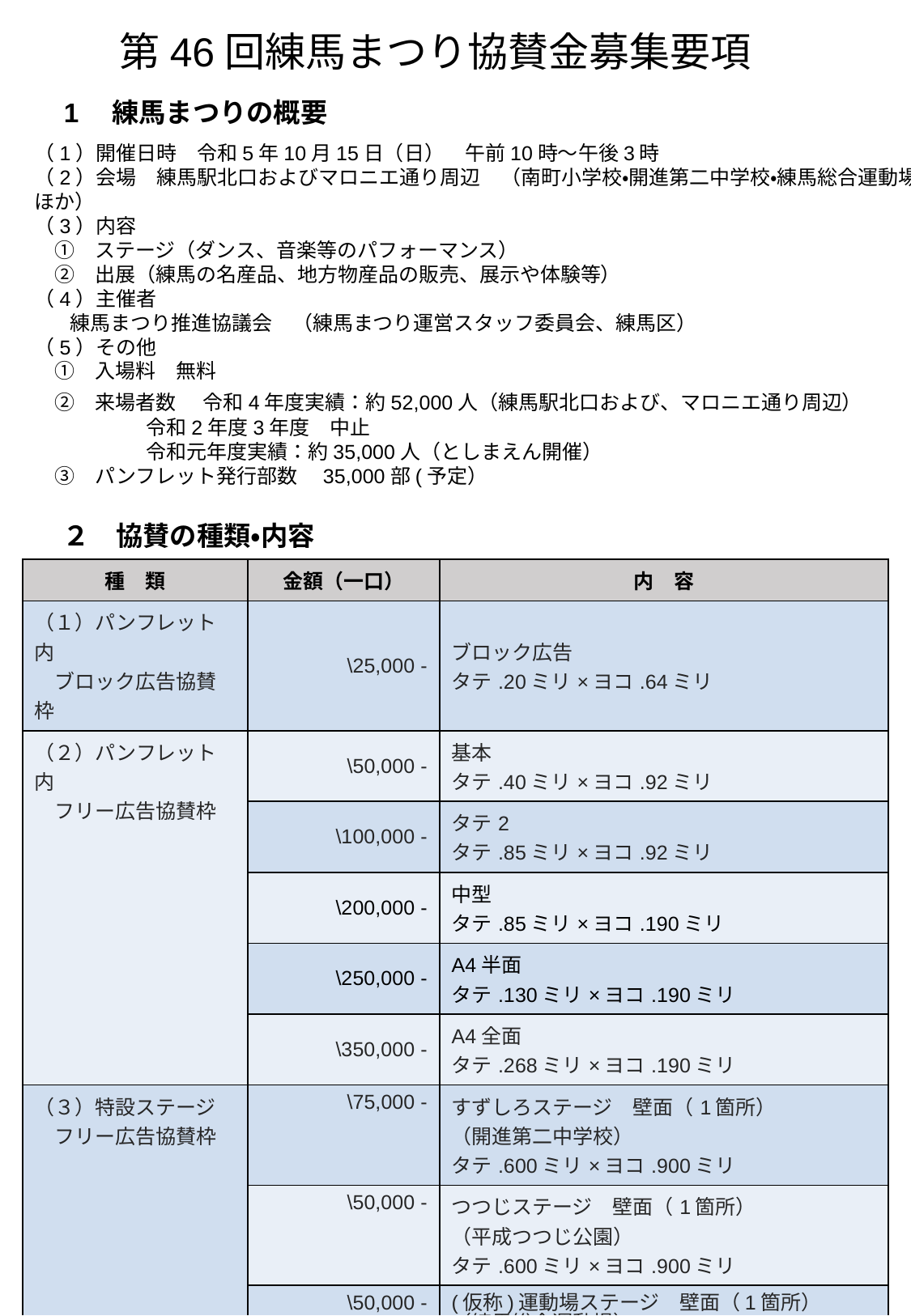

資料3-3
第46回練馬まつり協賛金募集要項
1　練馬まつりの概要
（1）開催日時　令和5年10月15日（日）　午前10時～午後3時
（2）会場　練馬駅北口およびマロニエ通り周辺　（南町小学校・開進第二中学校・練馬総合運動場ほか）
（3）内容
　①　ステージ（ダンス、音楽等のパフォーマンス）
　②　出展（練馬の名産品、地方物産品の販売、展示や体験等）
（4）主催者
練馬まつり推進協議会　（練馬まつり運営スタッフ委員会、練馬区）
（5）その他
　①　入場料　無料
　②　来場者数　令和4年度実績：約52,000人（練馬駅北口および、マロニエ通り周辺）
                        令和2年度3年度　中止
                        令和元年度実績：約35,000人（としまえん開催）
　③　パンフレット発行部数　35,000部(予定）
２　協賛の種類・内容
| 種　類 | 金額（一口） | 内　容 |
| --- | --- | --- |
| （１）パンフレット内 　ブロック広告協賛枠 | \25,000 - | ブロック広告 タテ.20ミリ×ヨコ.64ミリ |
| （２）パンフレット内 　フリー広告協賛枠 | \50,000 - | 基本 タテ.40ミリ×ヨコ.92ミリ |
|  | \100,000 - | タテ2 タテ.85ミリ×ヨコ.92ミリ |
|  | \200,000 - | 中型 タテ.85ミリ×ヨコ.190ミリ |
|  | \250,000 - | A4半面 タテ.130ミリ×ヨコ.190ミリ |
|  | \350,000 - | A4全面 タテ.268ミリ×ヨコ.190ミリ |
| （３）特設ステージ 　フリー広告協賛枠 | \75,000 - | すずしろステージ　壁面（1箇所） （開進第二中学校） タテ.600ミリ×ヨコ.900ミリ |
|  | \50,000 - | つつじステージ　壁面（1箇所） （平成つつじ公園） タテ.600ミリ×ヨコ.900ミリ |
|  | \50,000 - | (仮称)運動場ステージ　壁面（1箇所） （練馬総合運動場） タテ.600ミリ×ヨコ.900ミリ |
| （４）パンフレット内 　運営協賛枠 | \5,000 - | 練馬まつりへの運営協賛です。 パンフレットに企業名・団体名を掲載をいたします。 |